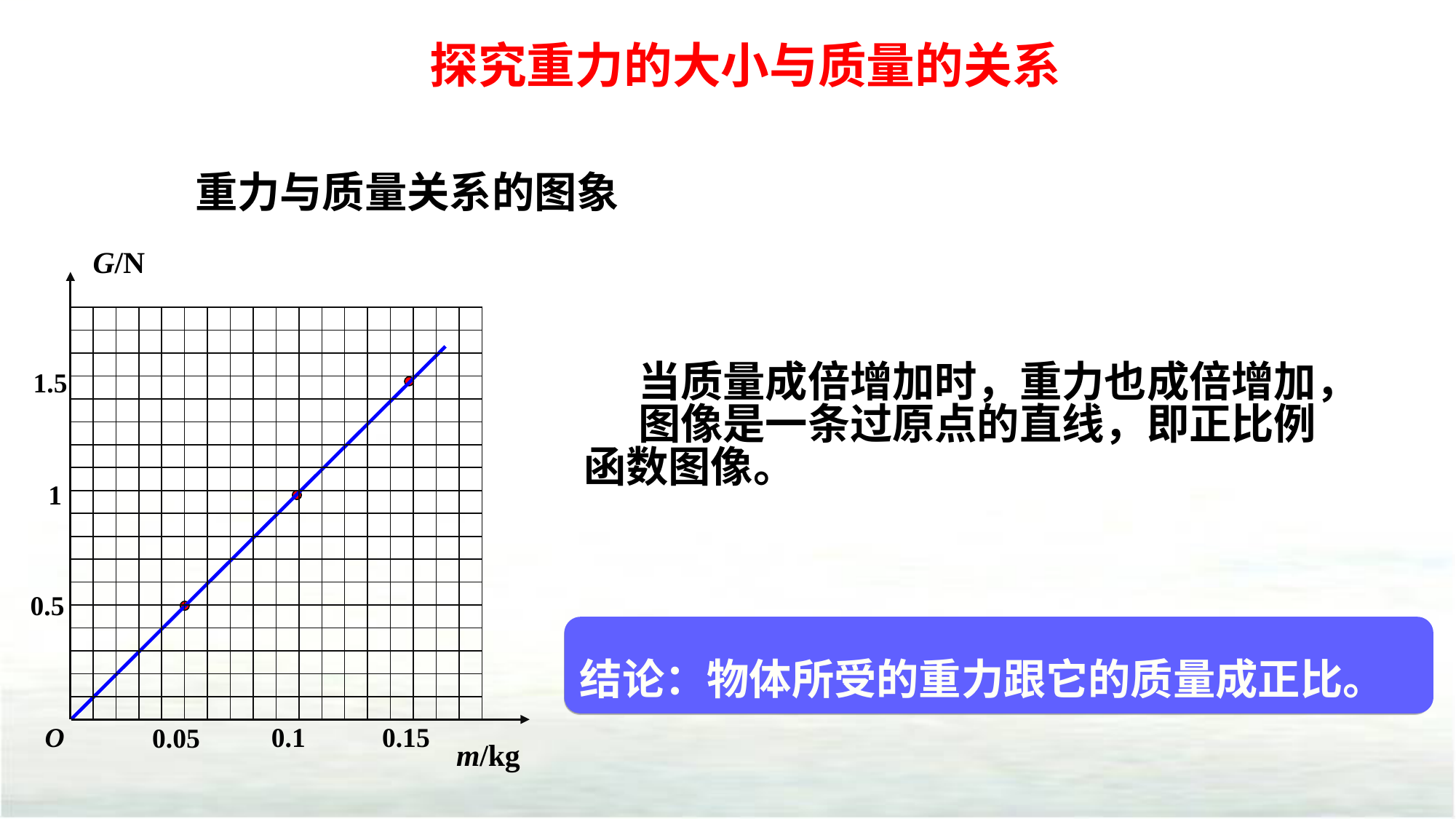

探究重力的大小与质量的关系
重力与质量关系的图象
G/N

当质量成倍增加时，重力也成倍增加，
图像是一条过原点的直线，即正比例函数图像。
1.5

1

0.5

结论：物体所受的重力跟它的质量成正比。
O
0.1
0.15
0.05
m/kg